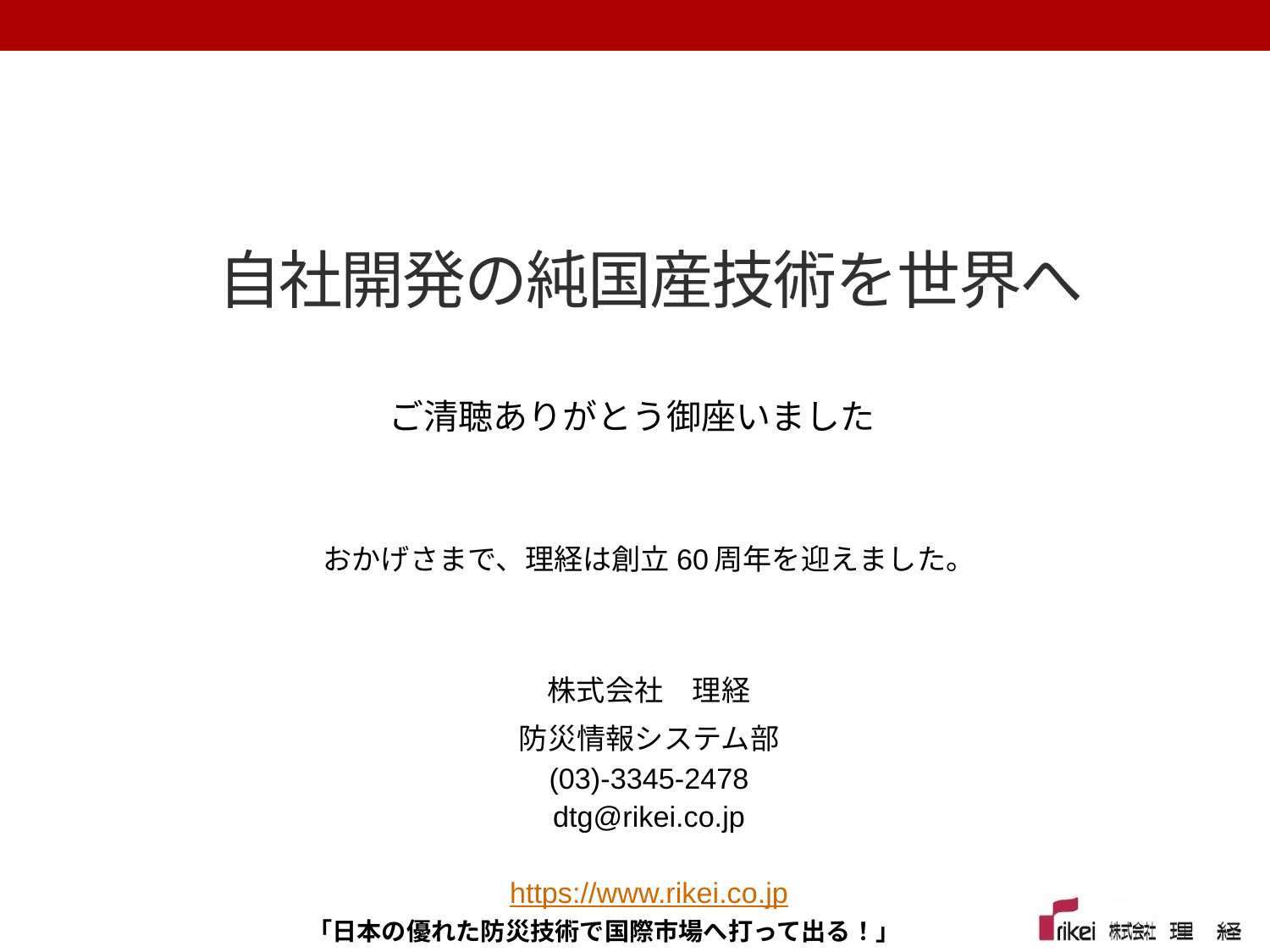

自社開発の純国産技術を世界へ

ご清聴ありがとう御座いました

おかげさまで、理経は創立60周年を迎えました。

株式会社　理経
防災情報システム部
(03)-3345-2478
dtg@rikei.co.jp

https://www.rikei.co.jp